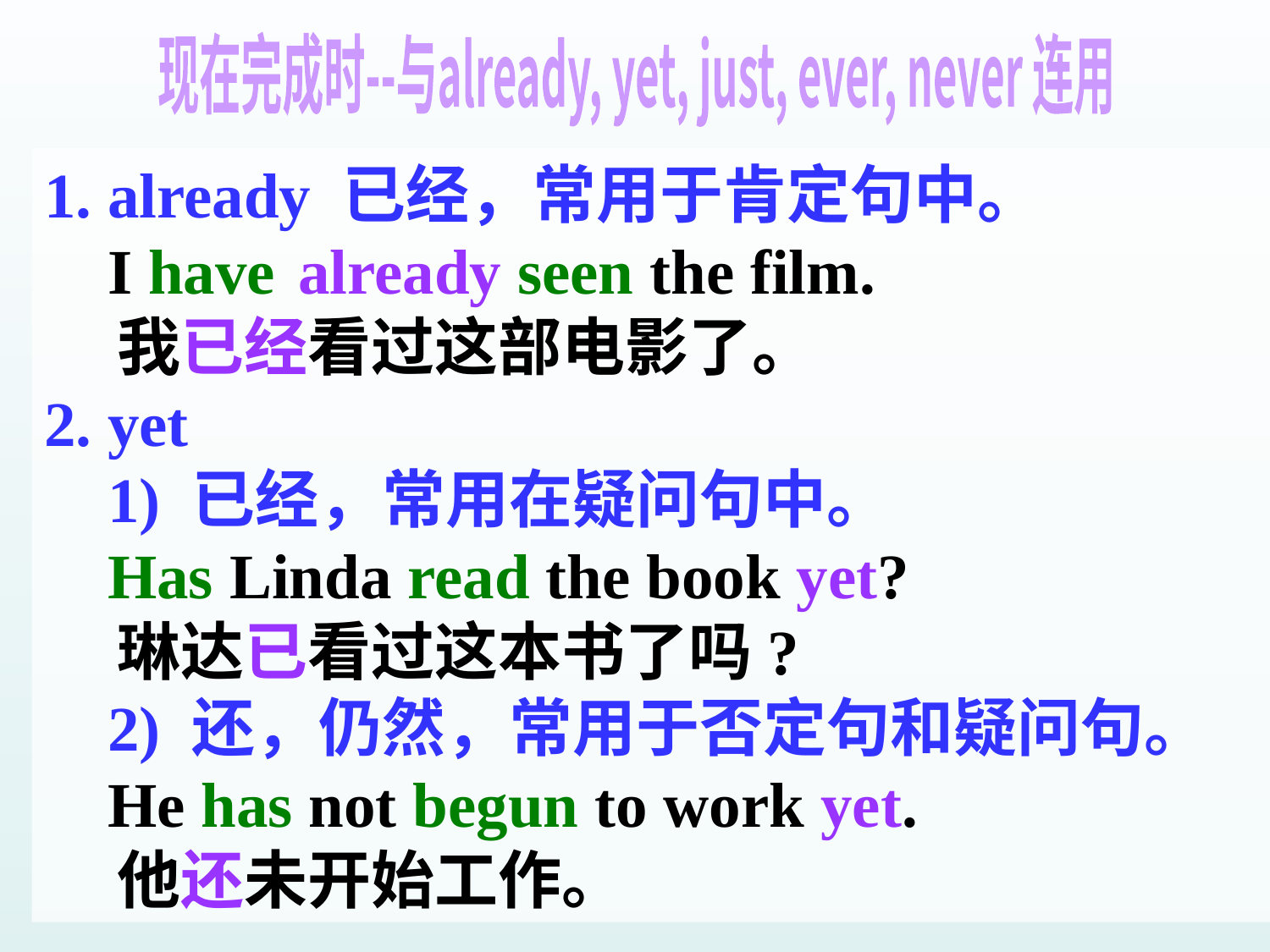

现在完成时--与already, yet, just, ever, never 连用
1. already 已经，常用于肯定句中。
    I have 	already seen the film.
    我已经看过这部电影了。
2. yet
    1) 已经，常用在疑问句中。
    Has Linda read the book yet?
    琳达已看过这本书了吗?
    2) 还，仍然，常用于否定句和疑问句。
    He has not begun to work yet.
    他还未开始工作。